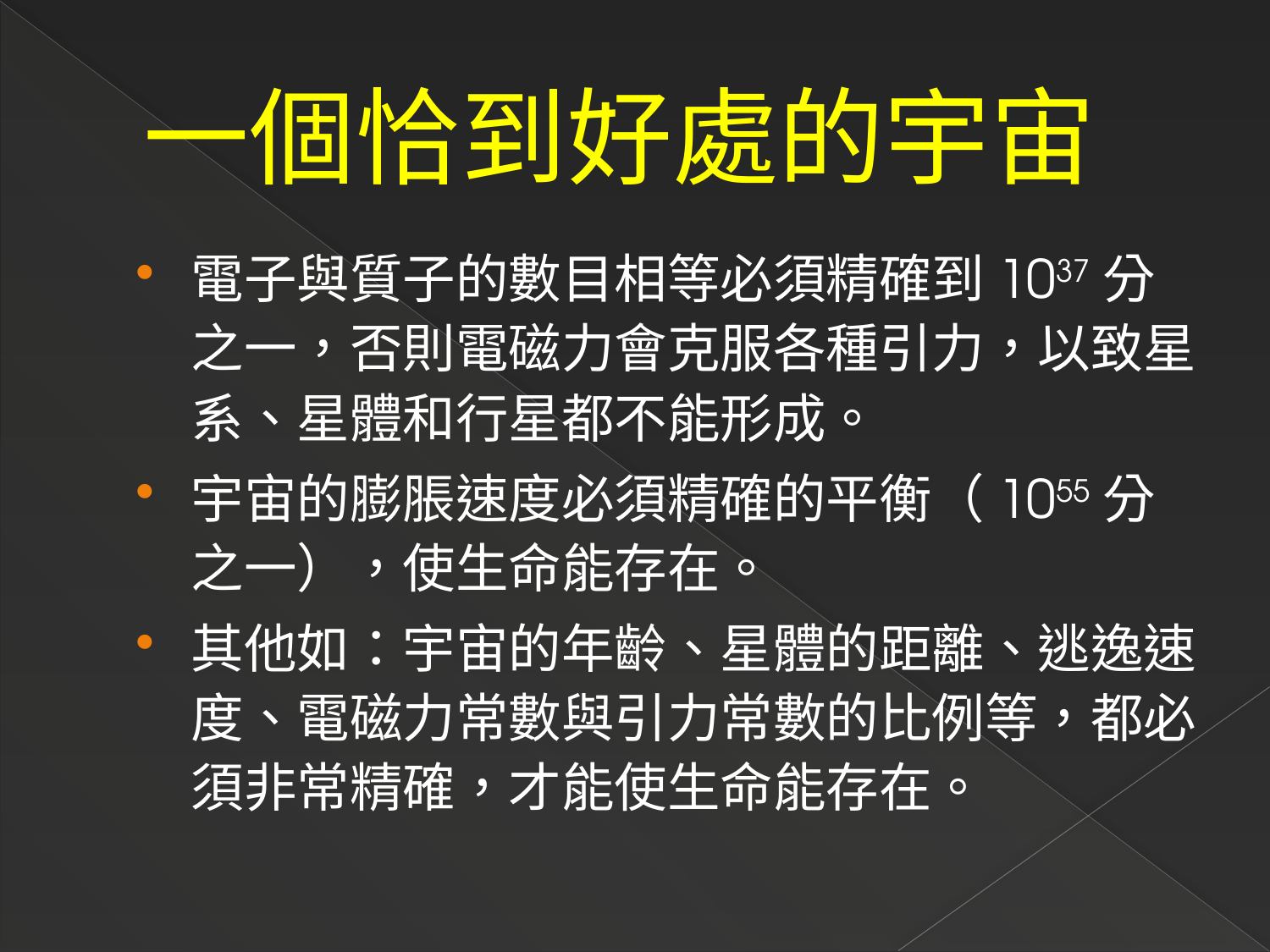

# 一個恰到好處的宇宙
電子與質子的數目相等必須精確到1037分之一，否則電磁力會克服各種引力，以致星系、星體和行星都不能形成。
宇宙的膨脹速度必須精確的平衡（1055分之一），使生命能存在。
其他如：宇宙的年齡、星體的距離、逃逸速度、電磁力常數與引力常數的比例等，都必須非常精確，才能使生命能存在。